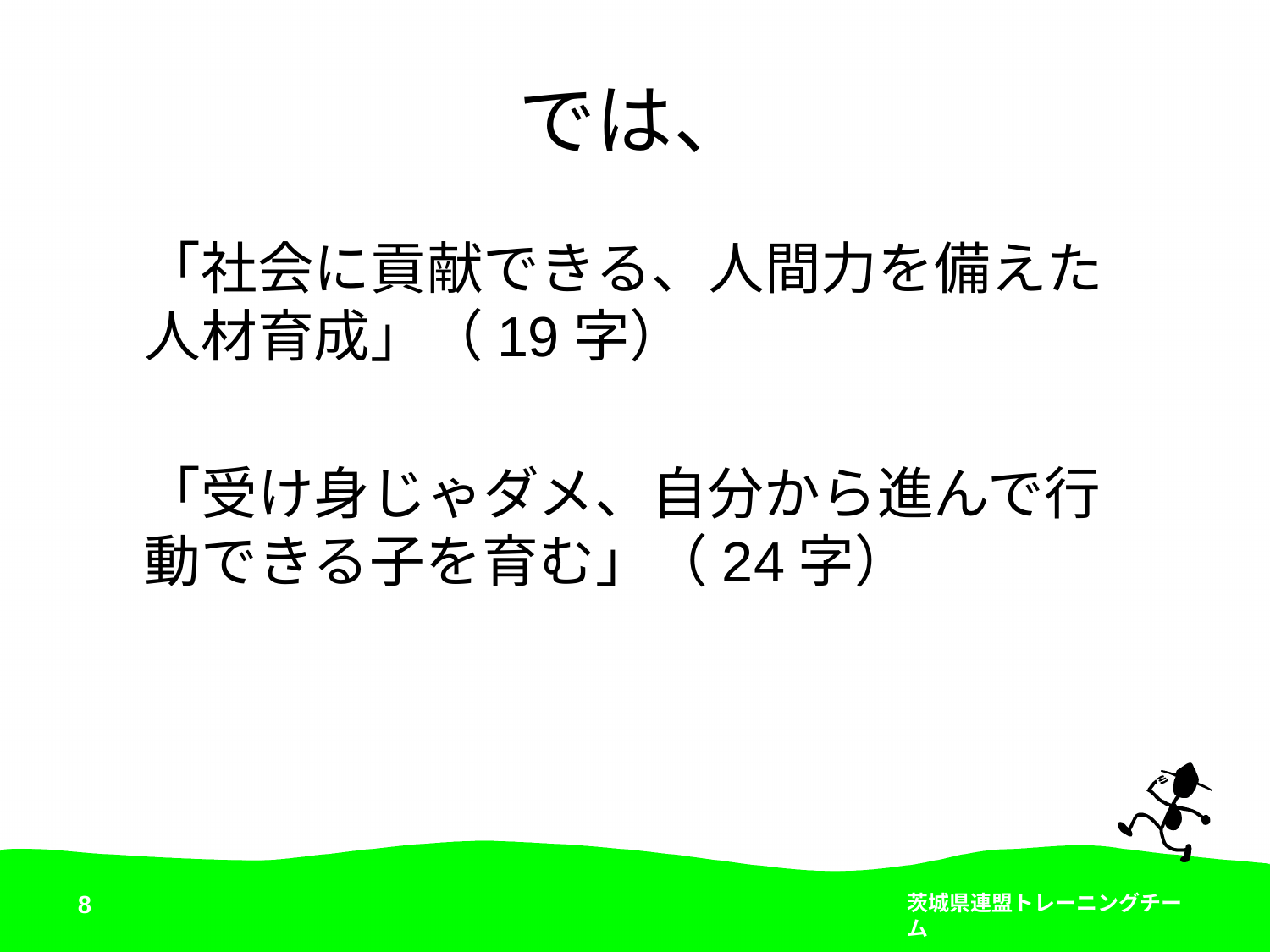

# では、
「社会に貢献できる、人間力を備えた人材育成」（19字）

「受け身じゃダメ、自分から進んで行動できる子を育む」（24字）
8
茨城県連盟トレーニングチーム